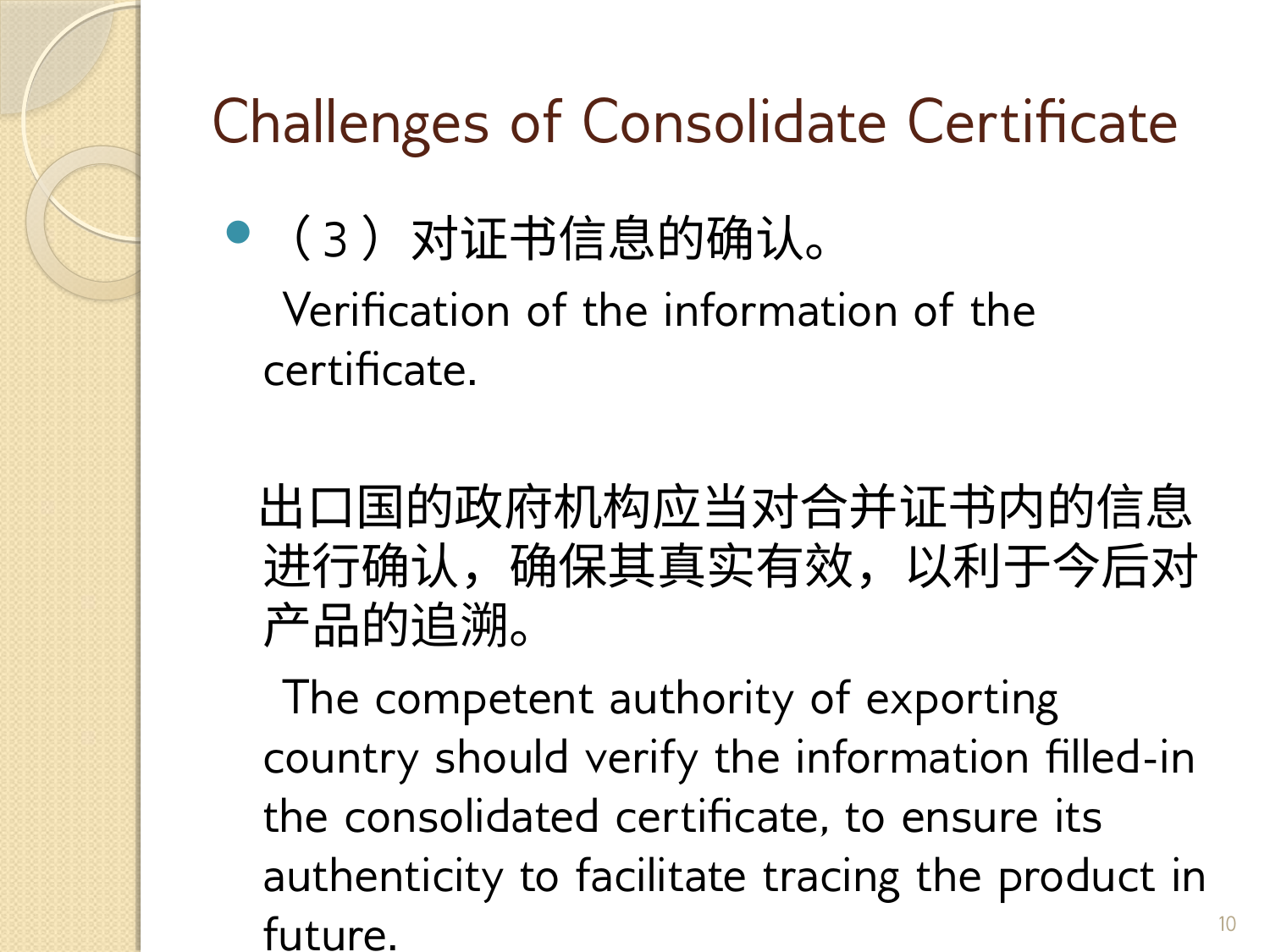

# Challenges of Consolidate Certificate
（3）对证书信息的确认。
    Verification of the information of the certificate.

  出口国的政府机构应当对合并证书内的信息进行确认，确保其真实有效，以利于今后对产品的追溯。
    The competent authority of exporting country should verify the information filled-in the consolidated certificate, to ensure its authenticity to facilitate tracing the product in future.
10